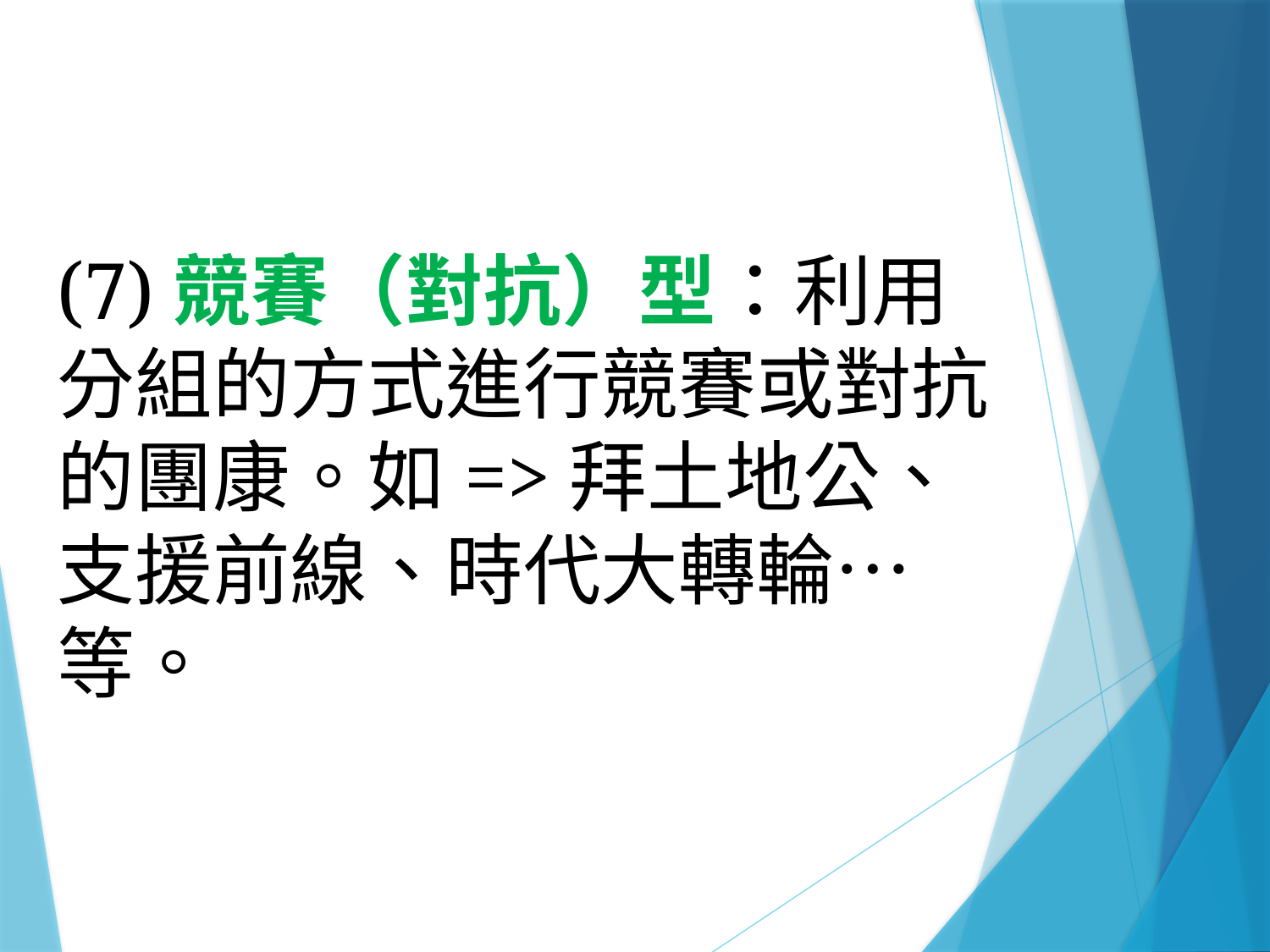

(7)競賽（對抗）型：利用分組的方式進行競賽或對抗的團康。如=>拜土地公、支援前線、時代大轉輪…等。